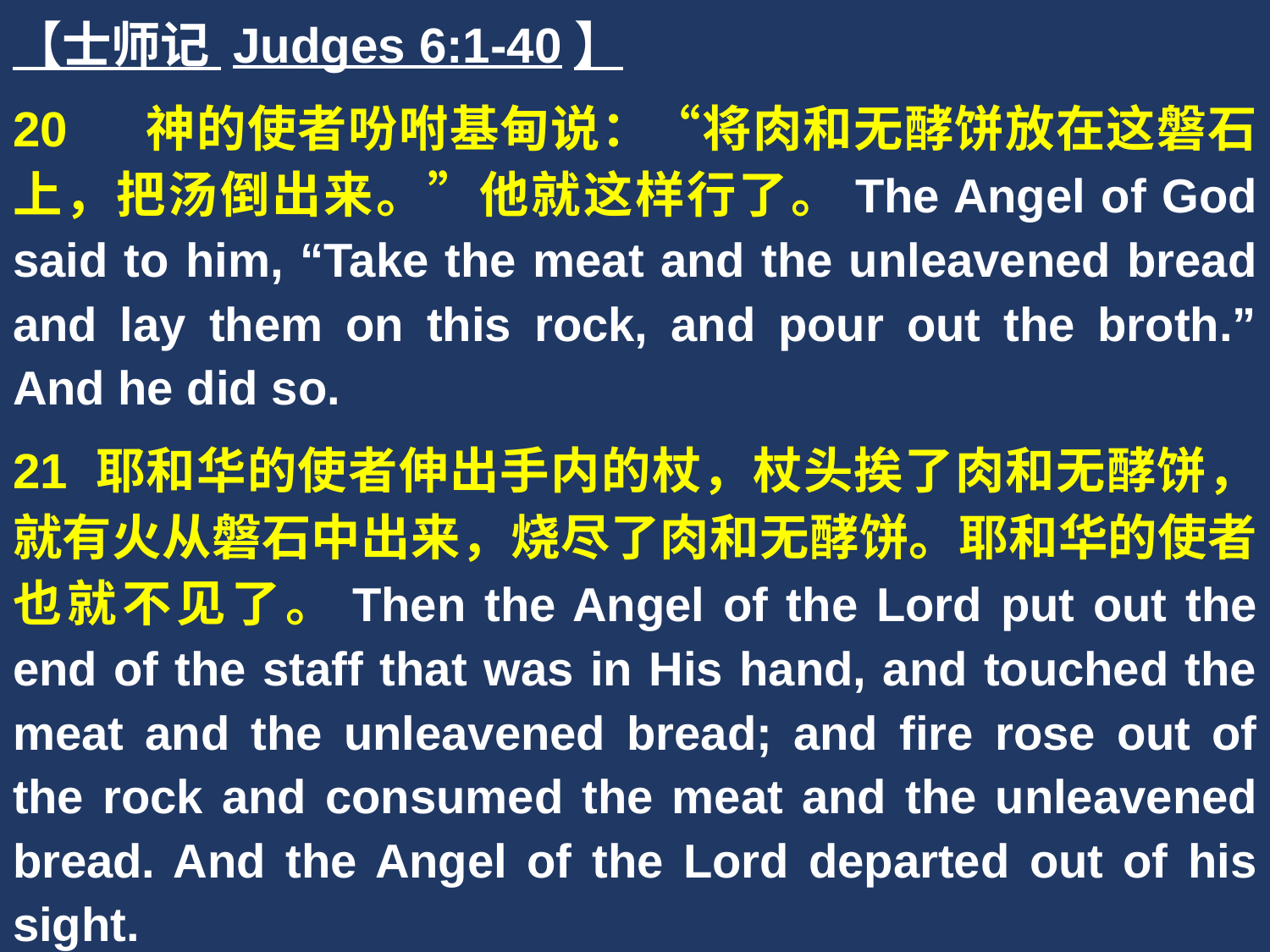

【士师记 Judges 6:1-40】
20 　神的使者吩咐基甸说：“将肉和无酵饼放在这磐石上，把汤倒出来。”他就这样行了。The Angel of God said to him, “Take the meat and the unleavened bread and lay them on this rock, and pour out the broth.” And he did so.
21 耶和华的使者伸出手内的杖，杖头挨了肉和无酵饼，就有火从磐石中出来，烧尽了肉和无酵饼。耶和华的使者也就不见了。Then the Angel of the Lord put out the end of the staff that was in His hand, and touched the meat and the unleavened bread; and fire rose out of the rock and consumed the meat and the unleavened bread. And the Angel of the Lord departed out of his sight.